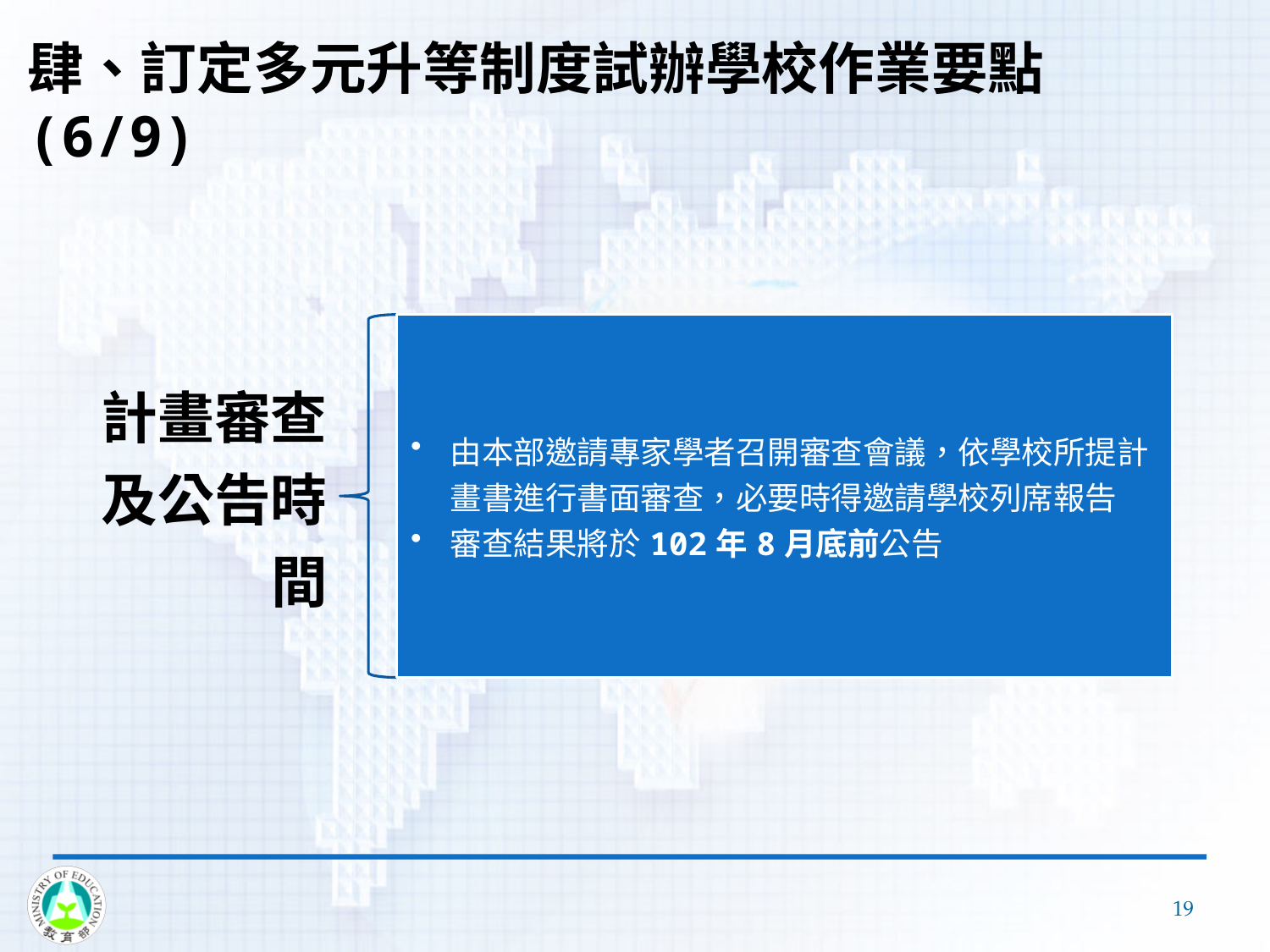

肆、訂定多元升等制度試辦學校作業要點(6/9)
計畫審查及公告時間
由本部邀請專家學者召開審查會議，依學校所提計畫書進行書面審查，必要時得邀請學校列席報告
審查結果將於102年8月底前公告
19